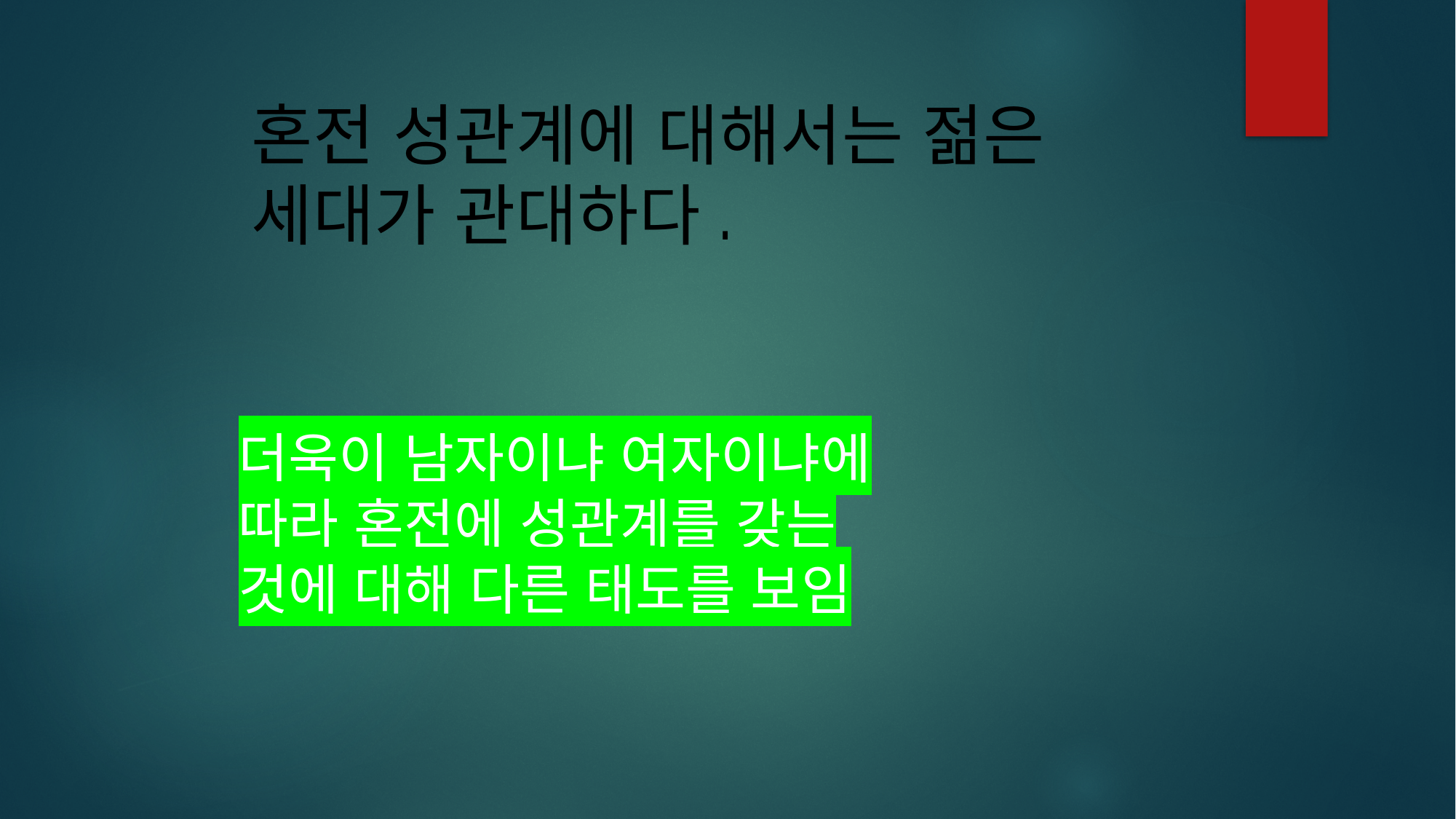

혼전 성관계에 대해서는 젊은 세대가 관대하다.

더욱이 남자이냐 여자이냐에 따라 혼전에 성관계를 갖는 것에 대해 다른 태도를 보임